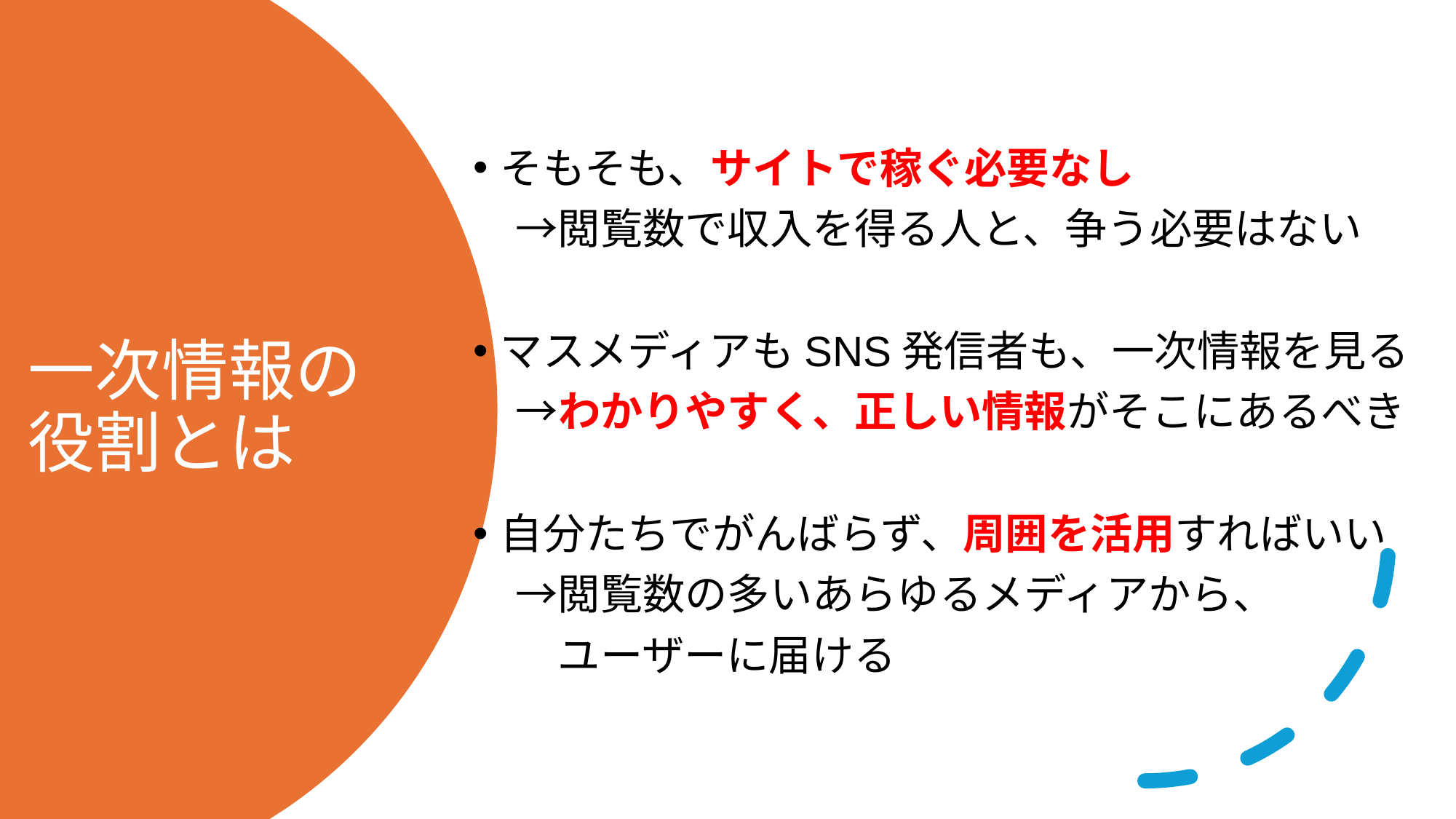

そもそも、サイトで稼ぐ必要なし
　→閲覧数で収入を得る人と、争う必要はない

マスメディアもSNS発信者も、一次情報を見る
　→わかりやすく、正しい情報がそこにあるべき

自分たちでがんばらず、周囲を活用すればいい
　→閲覧数の多いあらゆるメディアから、
　　ユーザーに届ける

# 一次情報の役割とは